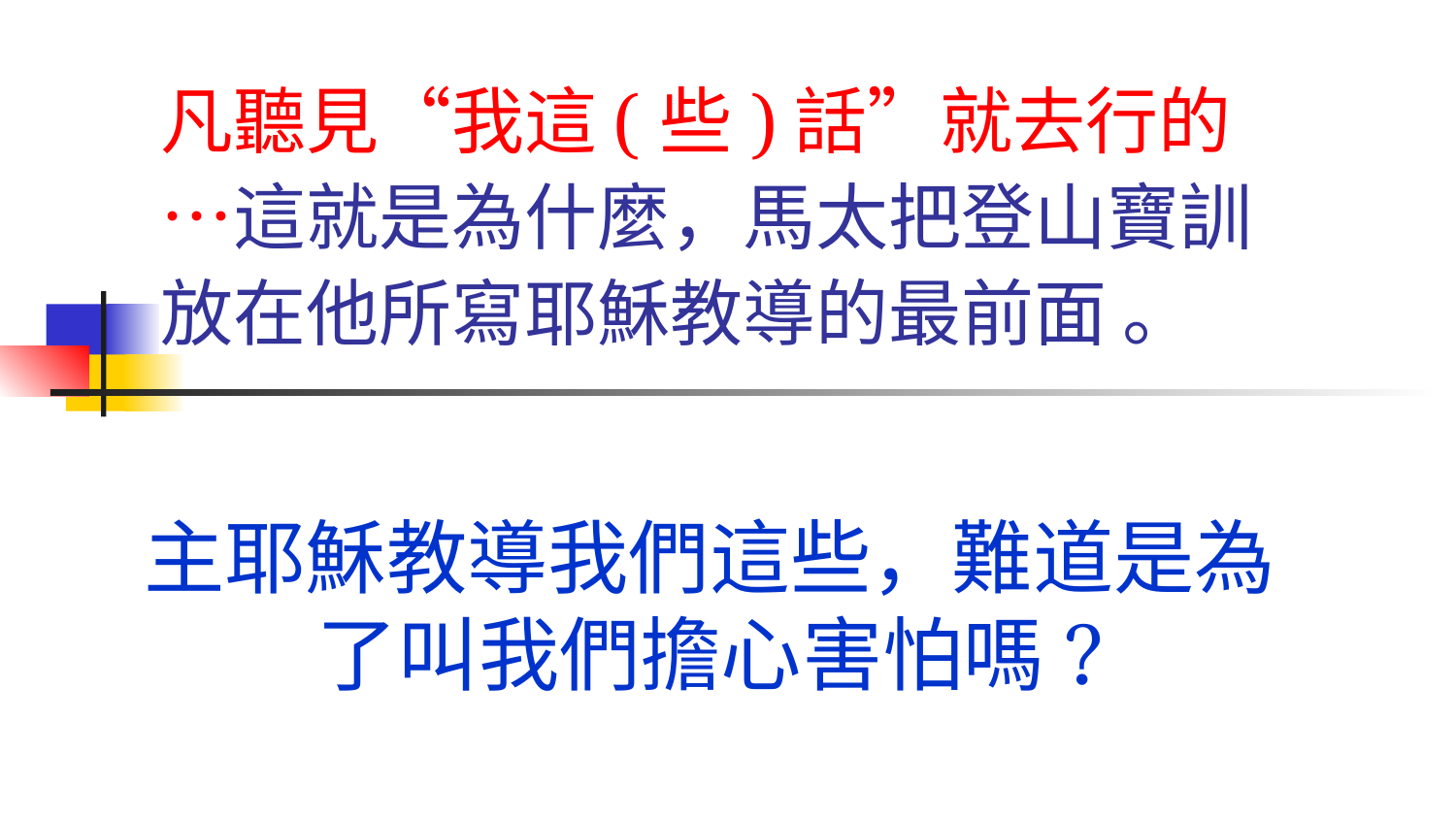

# 凡聽見“我這(些)話”就去行的…這就是為什麼，馬太把登山寶訓放在他所寫耶穌教導的最前面 。
主耶穌教導我們這些，難道是為了叫我們擔心害怕嗎?